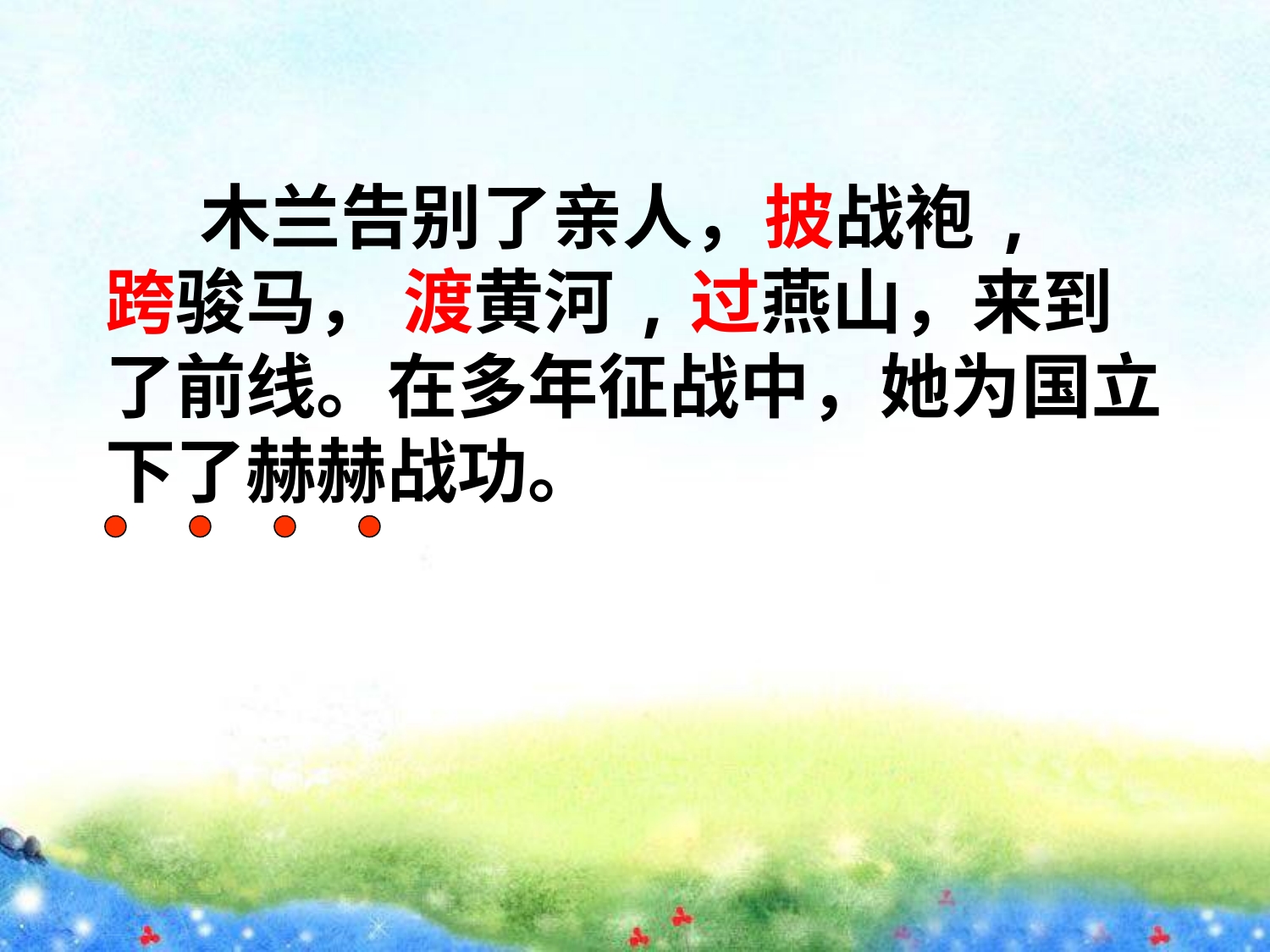

# 木兰告别了亲人，披战袍,  跨骏马， 渡黄河,过燕山，来到了前线。在多年征战中，她为国立下了赫赫战功。